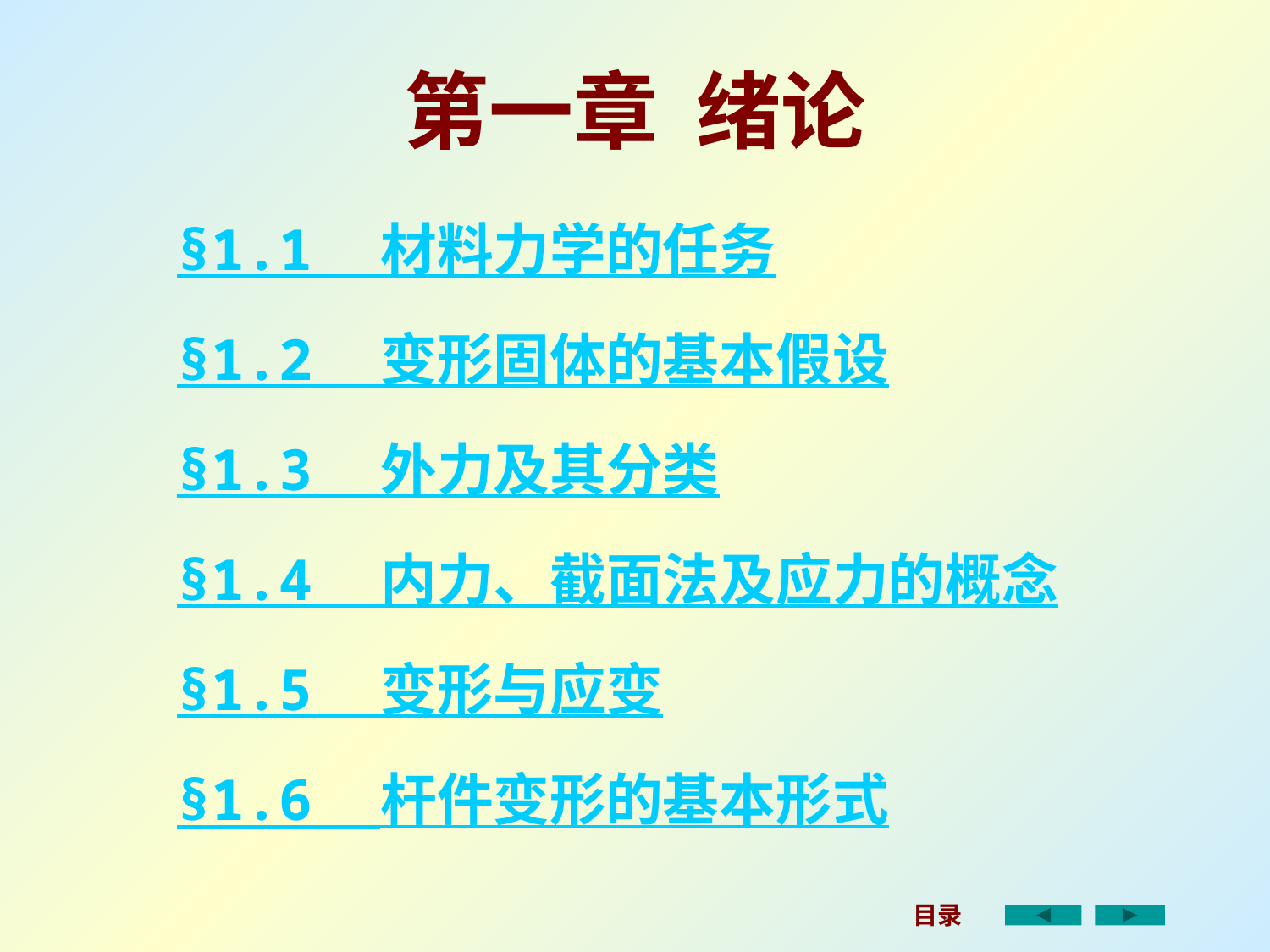

第一章  绪论
§1.1  材料力学的任务
§1.2  变形固体的基本假设
§1.3  外力及其分类
§1.4  内力、截面法及应力的概念
§1.5  变形与应变
§1.6  杆件变形的基本形式
目录